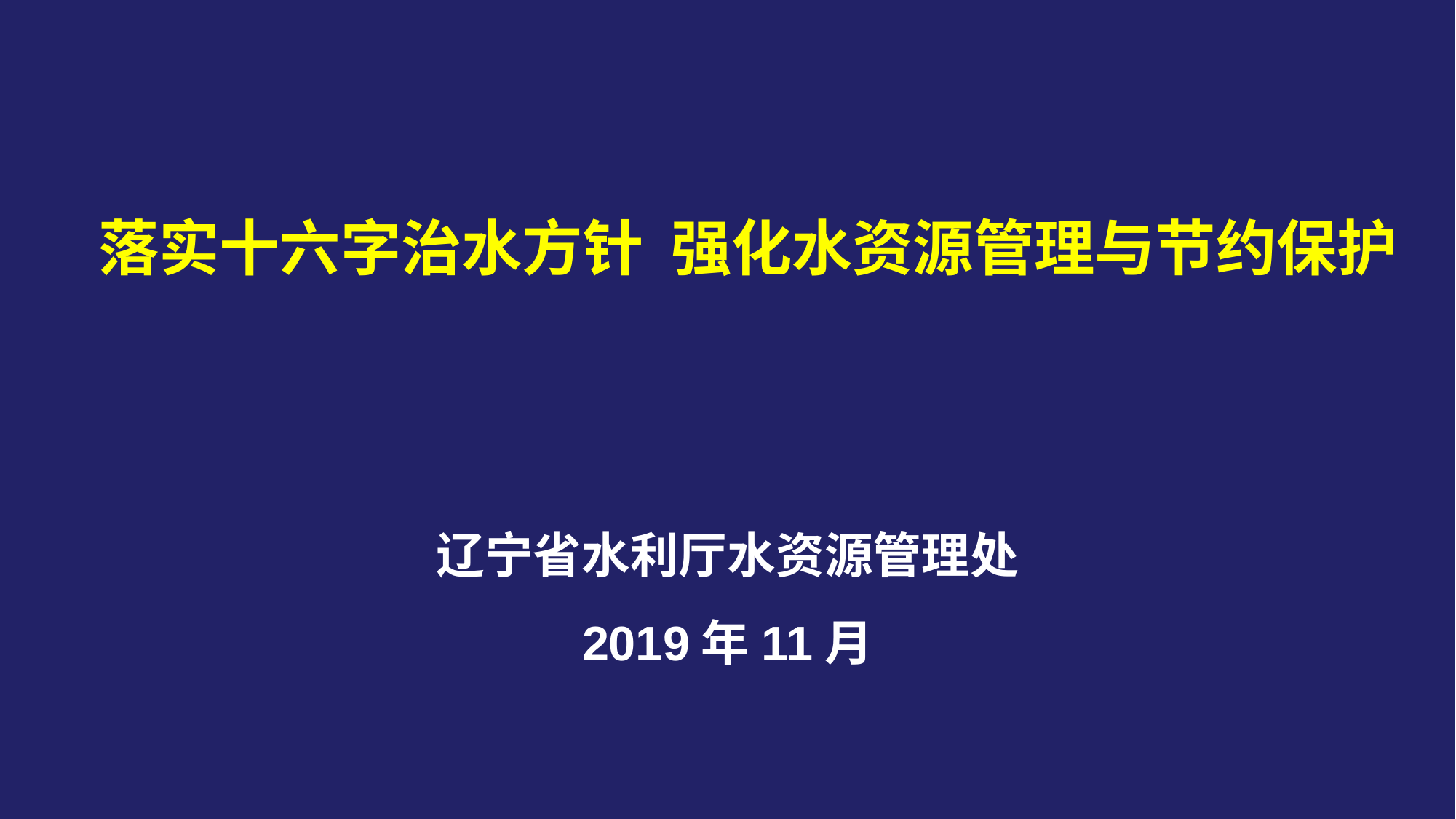

落实十六字治水方针  强化水资源管理与节约保护
辽宁省水利厅水资源管理处
2019年11月